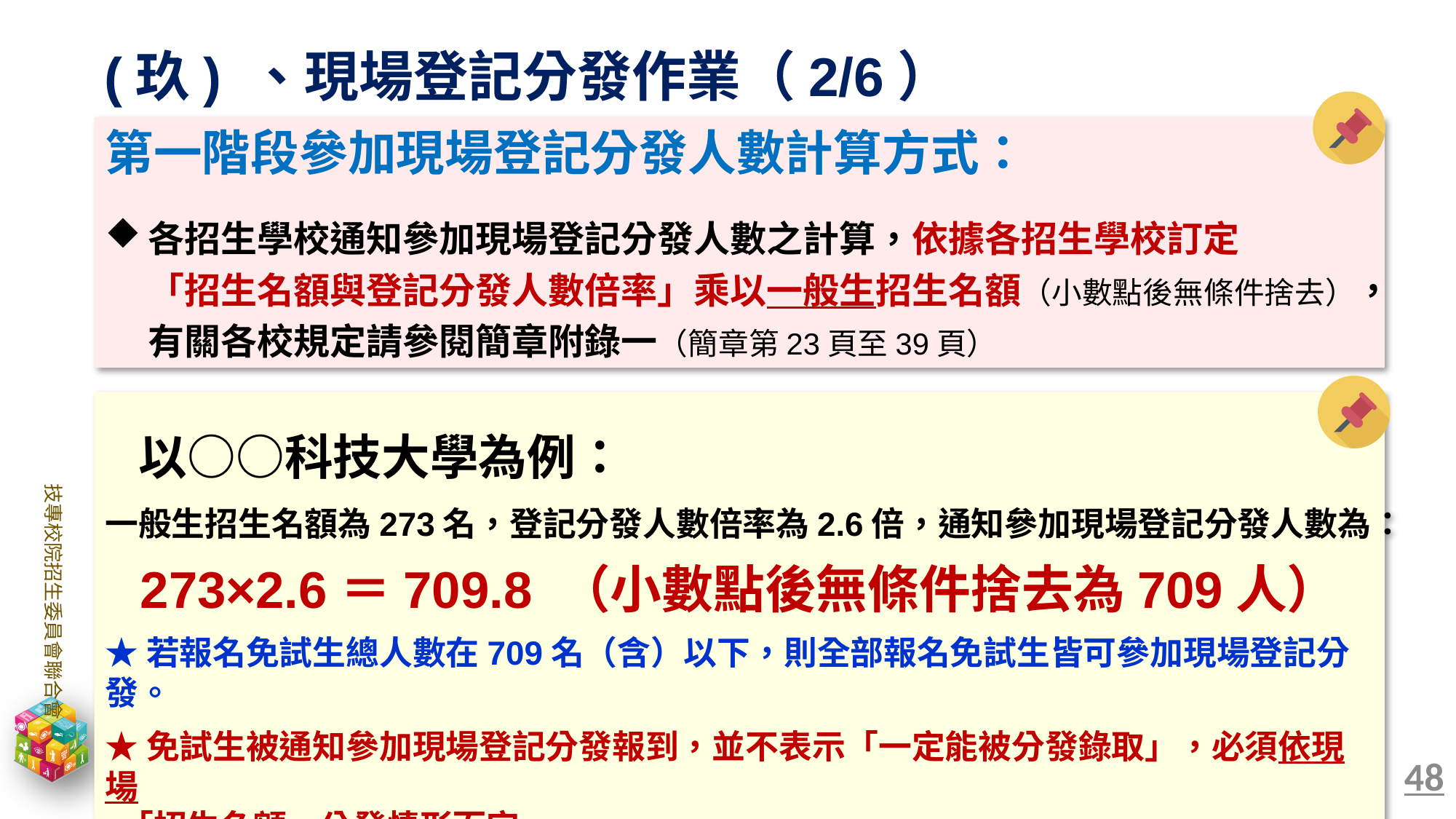

# (玖) 、現場登記分發作業（2/6）

第一階段參加現場登記分發人數計算方式：
各招生學校通知參加現場登記分發人數之計算，依據各招生學校訂定
「招生名額與登記分發人數倍率」乘以一般生招生名額（小數點後無條件捨去），有關各校規定請參閱簡章附錄一（簡章第23頁至39頁）

  以○○科技大學為例：
一般生招生名額為273名，登記分發人數倍率為2.6倍，通知參加現場登記分發人數為：
273×2.6＝709.8 （小數點後無條件捨去為709人）
★若報名免試生總人數在709名（含）以下，則全部報名免試生皆可參加現場登記分發。
★免試生被通知參加現場登記分發報到，並不表示「一定能被分發錄取」，必須依現場
  「招生名額」分發情形而定。
48